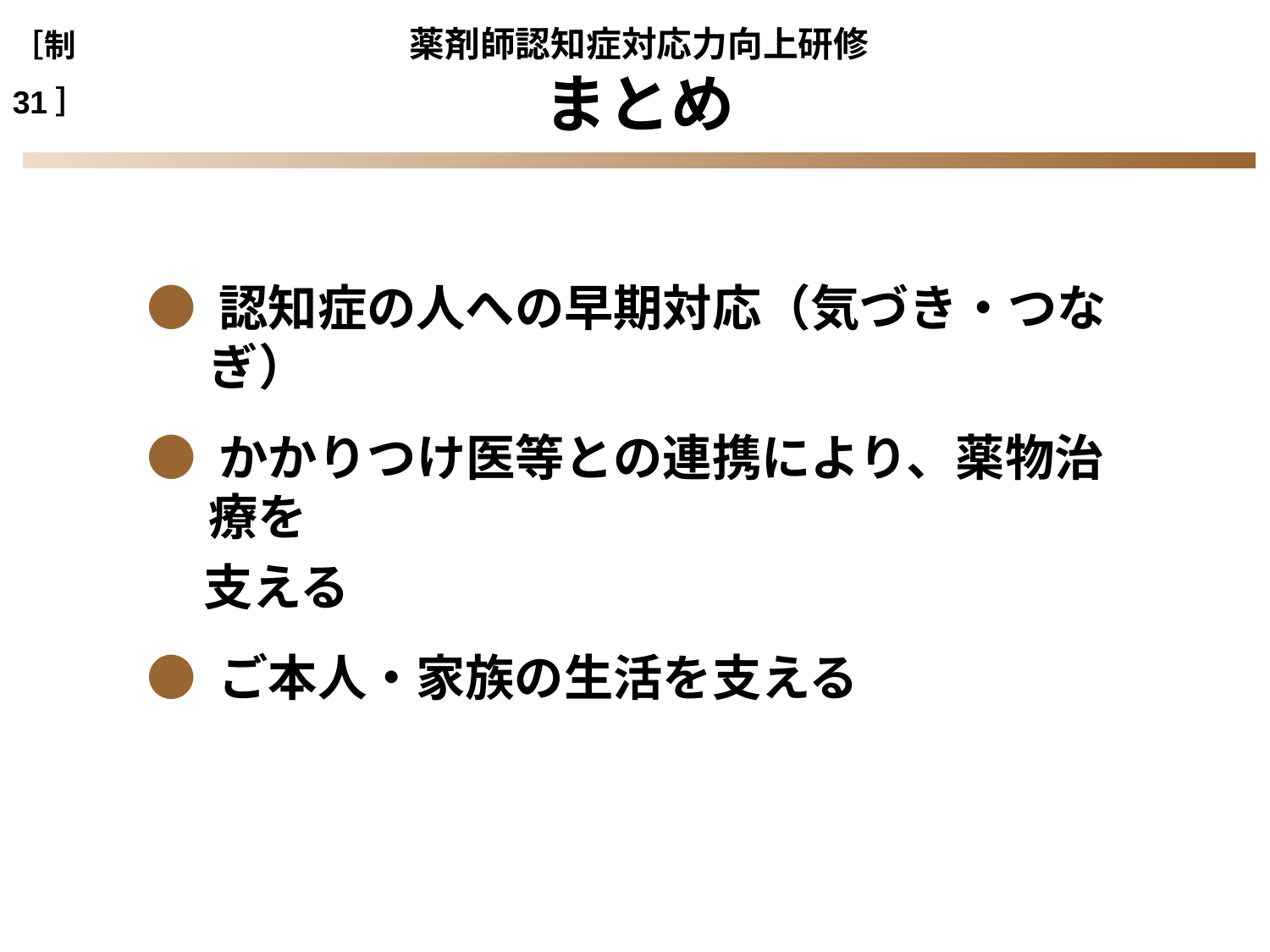

［制31］
薬剤師認知症対応力向上研修
まとめ

● 認知症の人への早期対応（気づき・つなぎ）
● かかりつけ医等との連携により、薬物治療を
    支える
● ご本人・家族の生活を支える